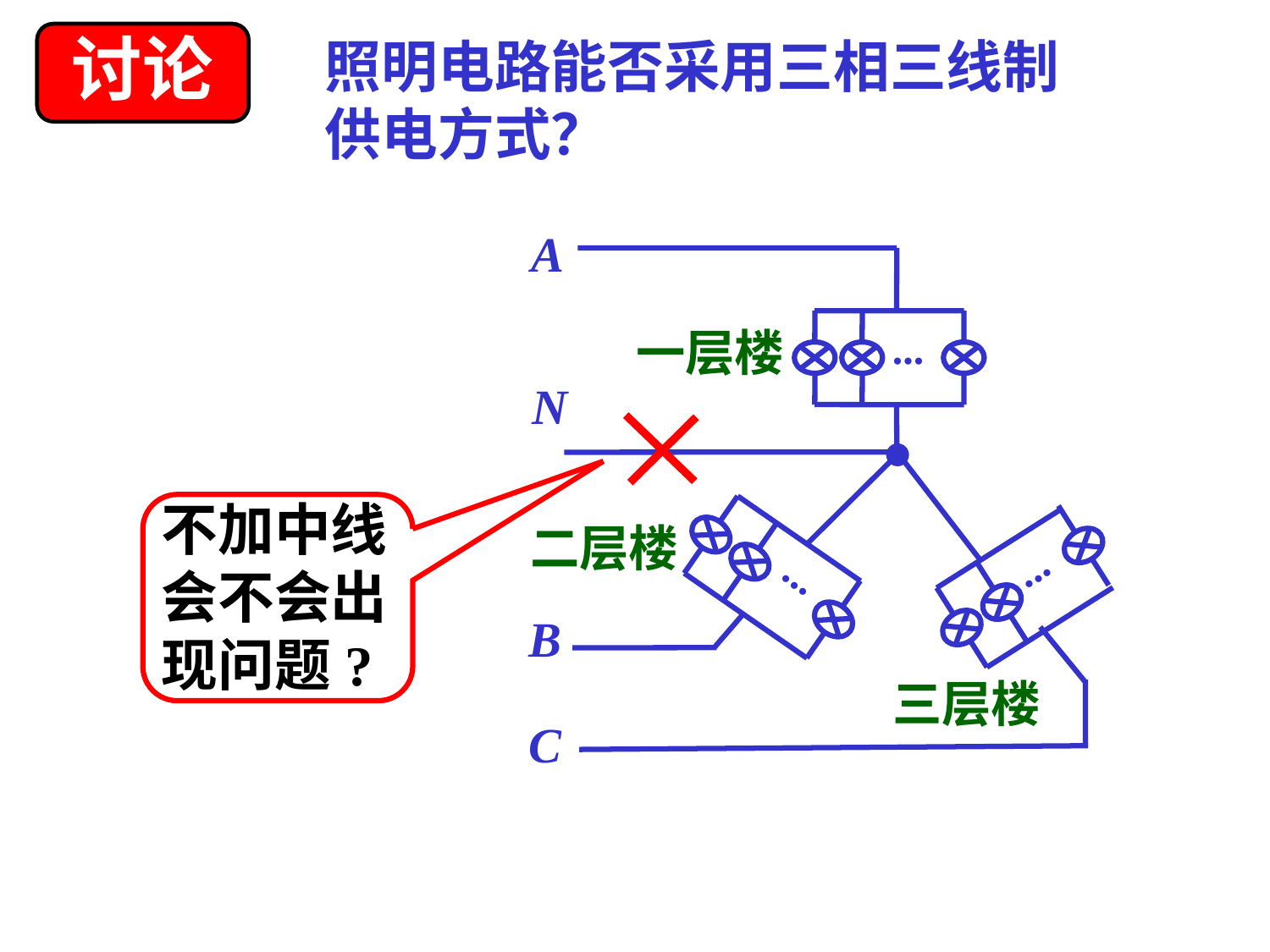

讨论

照明电路能否采用三相三线制
供电方式？
A

讨论

一层楼
...
N

不加中线
会不会出
现问题?

二层楼

...

...

B

三层楼

C